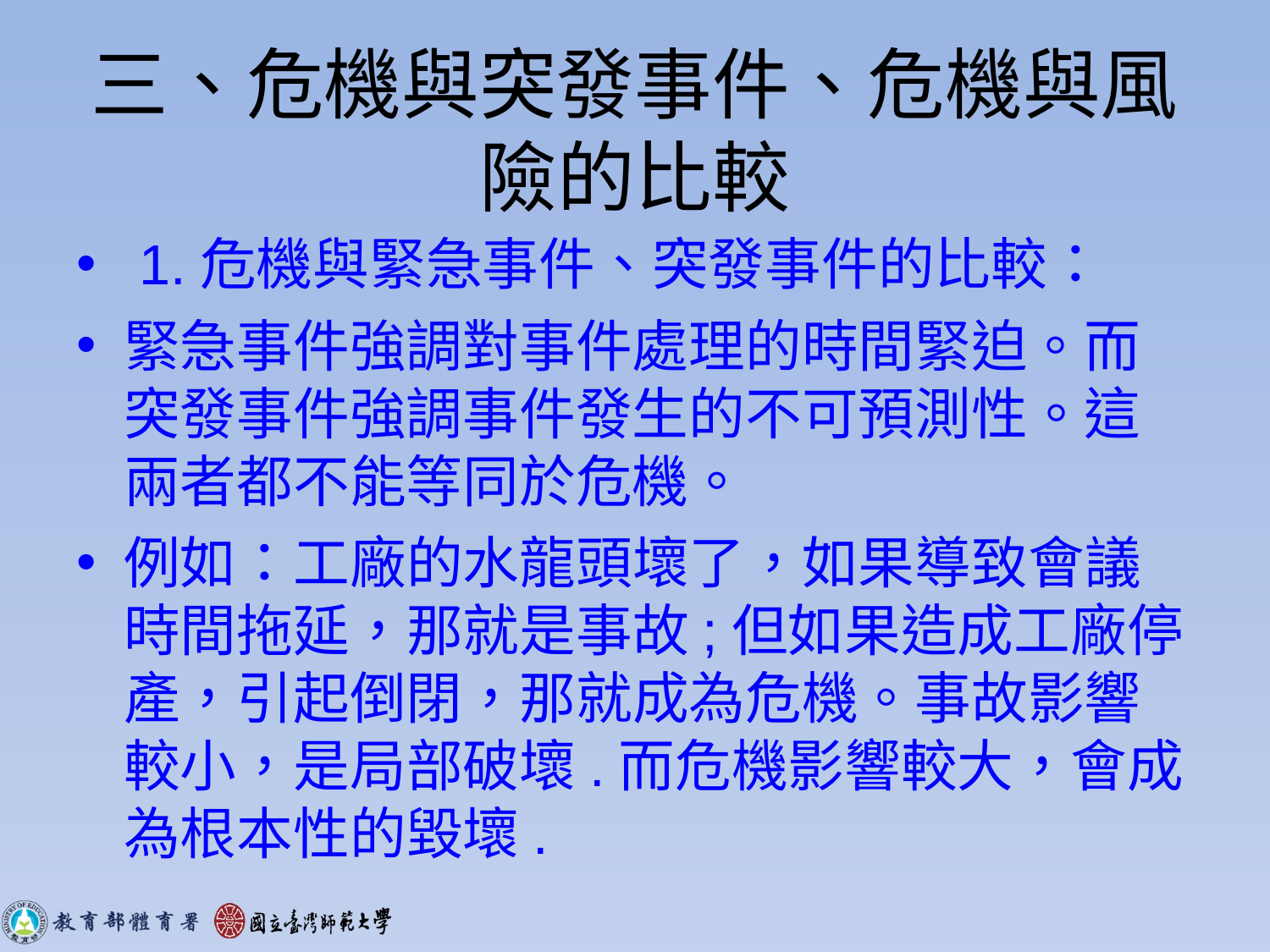

# 三、危機與突發事件、危機與風險的比較
 1.危機與緊急事件、突發事件的比較：
緊急事件強調對事件處理的時間緊迫。而突發事件強調事件發生的不可預測性。這兩者都不能等同於危機。
例如：工廠的水龍頭壞了，如果導致會議時間拖延，那就是事故;但如果造成工廠停產，引起倒閉，那就成為危機。事故影響較小，是局部破壞.而危機影響較大，會成為根本性的毀壞.